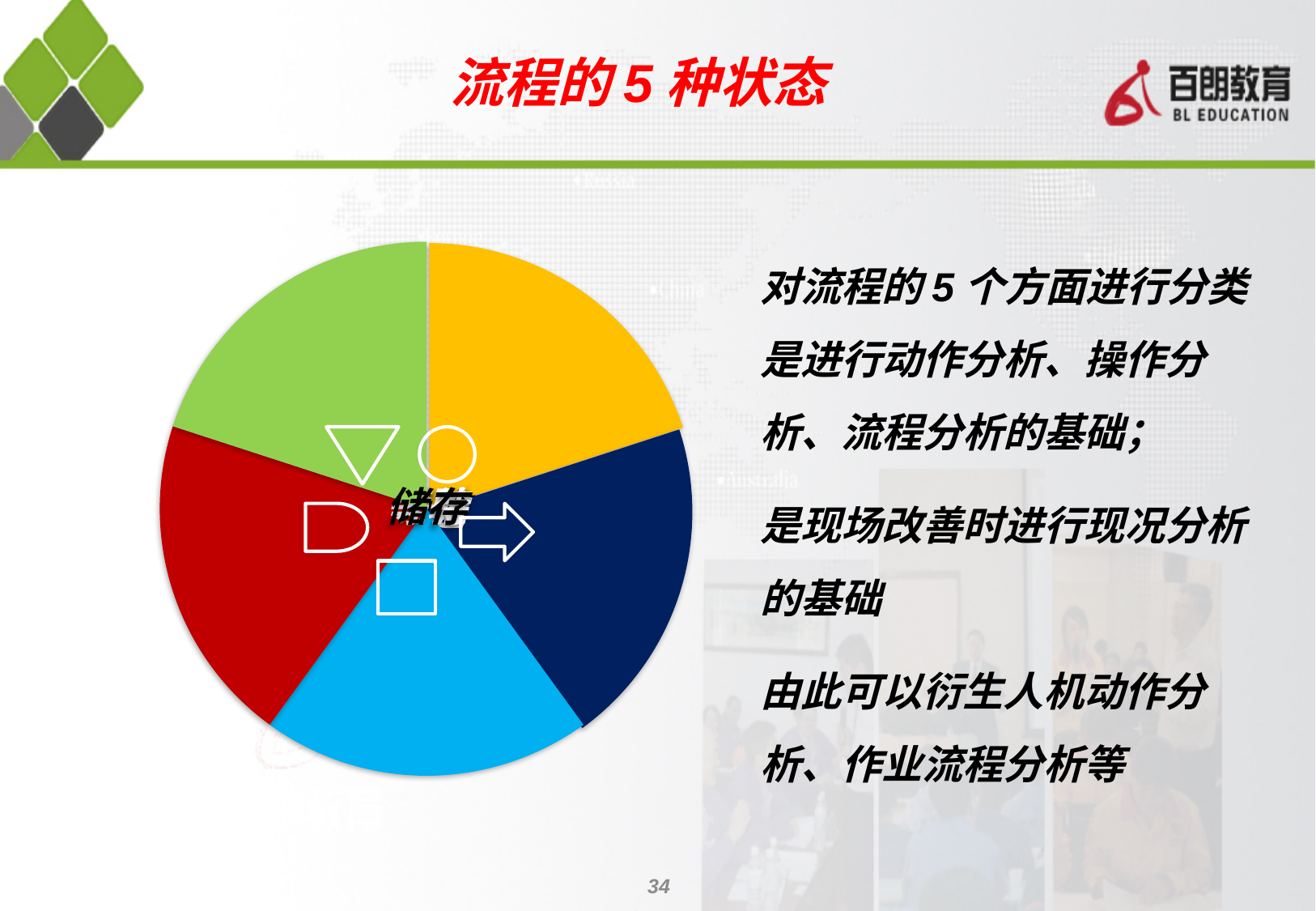

流程的5种状态
操作
搬运
检验
等待
储存
对流程的5个方面进行分类是进行动作分析、操作分析、流程分析的基础；
是现场改善时进行现况分析的基础
由此可以衍生人机动作分析、作业流程分析等

34